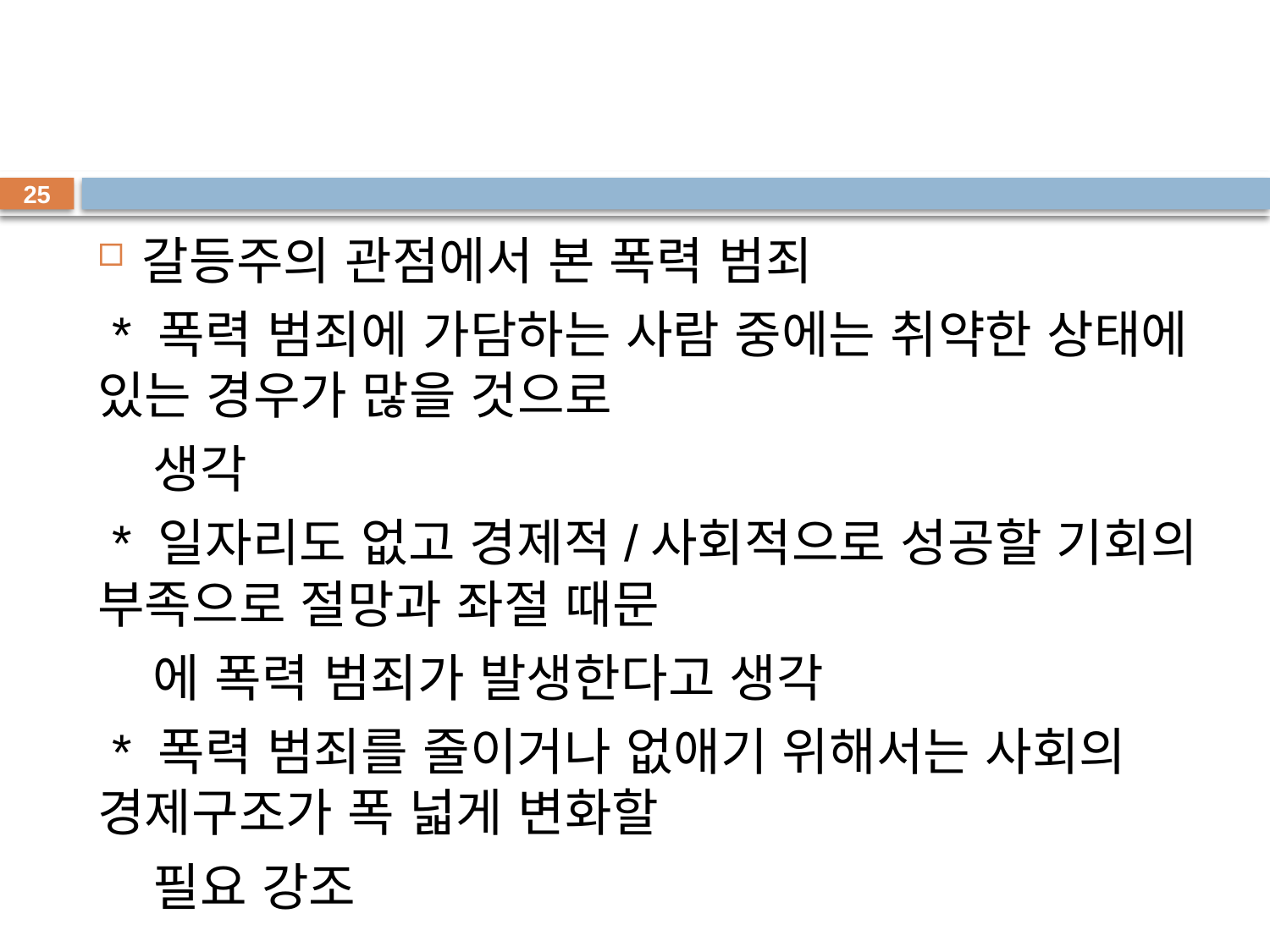

#
25
갈등주의 관점에서 본 폭력 범죄
 * 폭력 범죄에 가담하는 사람 중에는 취약한 상태에 있는 경우가 많을 것으로
   생각
 * 일자리도 없고 경제적/사회적으로 성공할 기회의 부족으로 절망과 좌절 때문
   에 폭력 범죄가 발생한다고 생각
 * 폭력 범죄를 줄이거나 없애기 위해서는 사회의 경제구조가 폭 넓게 변화할
   필요 강조